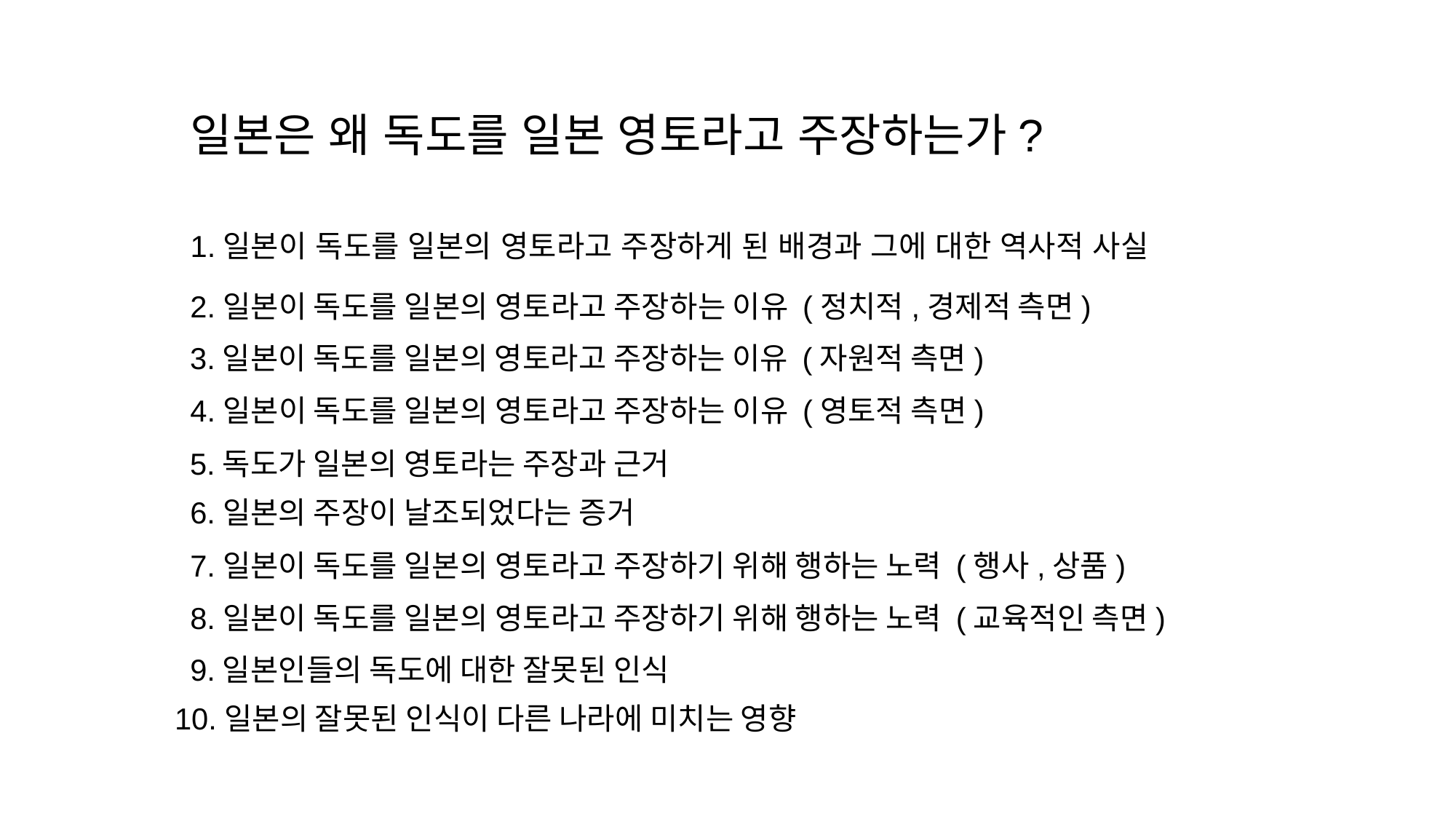

# 일본은 왜 독도를 일본 영토라고 주장하는가?
1.일본이 독도를 일본의 영토라고 주장하게 된 배경과 그에 대한 역사적 사실
2.일본이 독도를 일본의 영토라고 주장하는 이유 (정치적,경제적 측면)
3.일본이 독도를 일본의 영토라고 주장하는 이유 (자원적 측면)
4.일본이 독도를 일본의 영토라고 주장하는 이유 (영토적 측면)
5.독도가 일본의 영토라는 주장과 근거
6.일본의 주장이 날조되었다는 증거
7.일본이 독도를 일본의 영토라고 주장하기 위해 행하는 노력 (행사,상품)
8.일본이 독도를 일본의 영토라고 주장하기 위해 행하는 노력 (교육적인 측면)
9.일본인들의 독도에 대한 잘못된 인식
10.일본의 잘못된 인식이 다른 나라에 미치는 영향